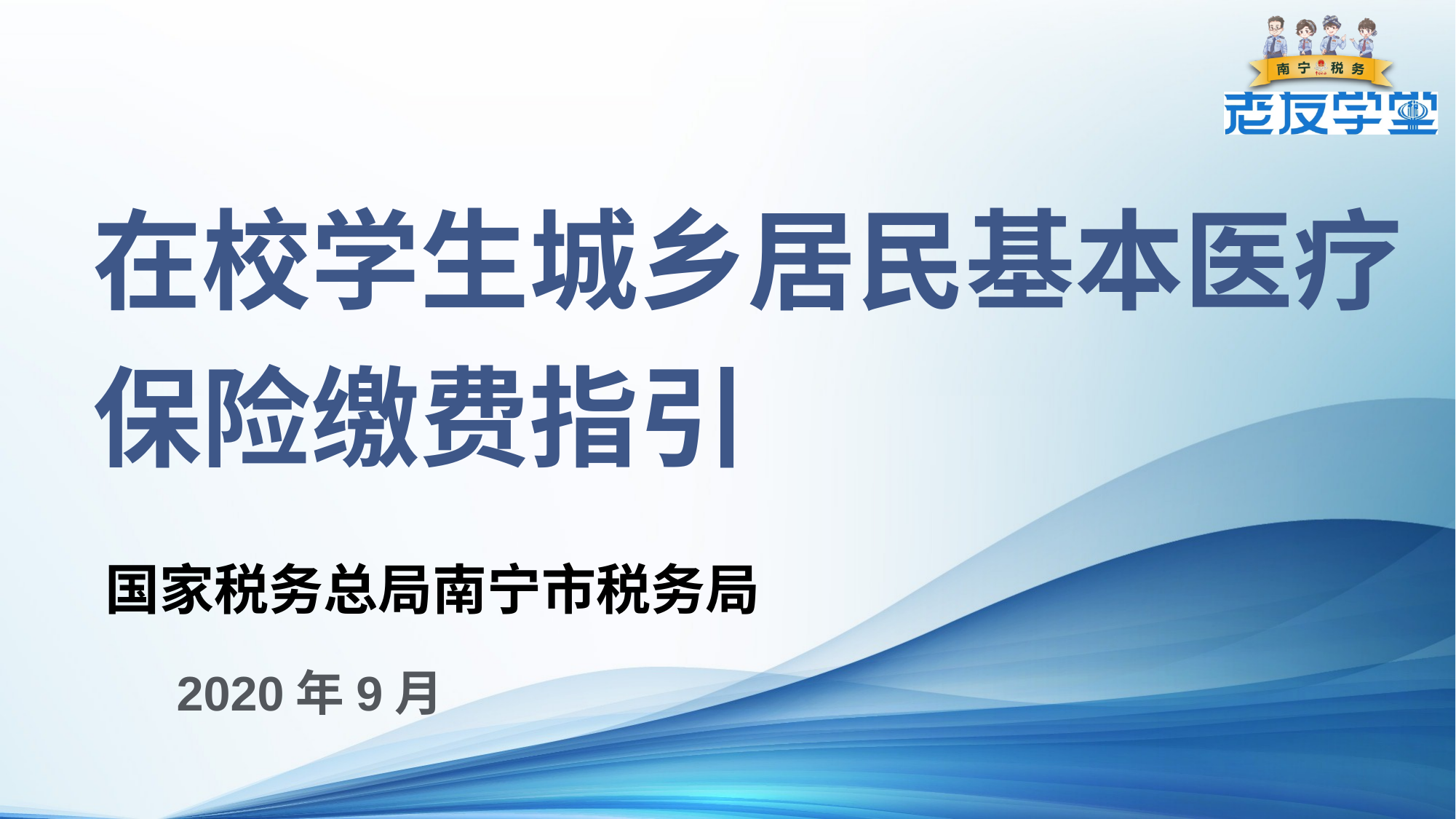

# 在校学生城乡居民基本医疗保险缴费指引
国家税务总局南宁市税务局
2020年9月